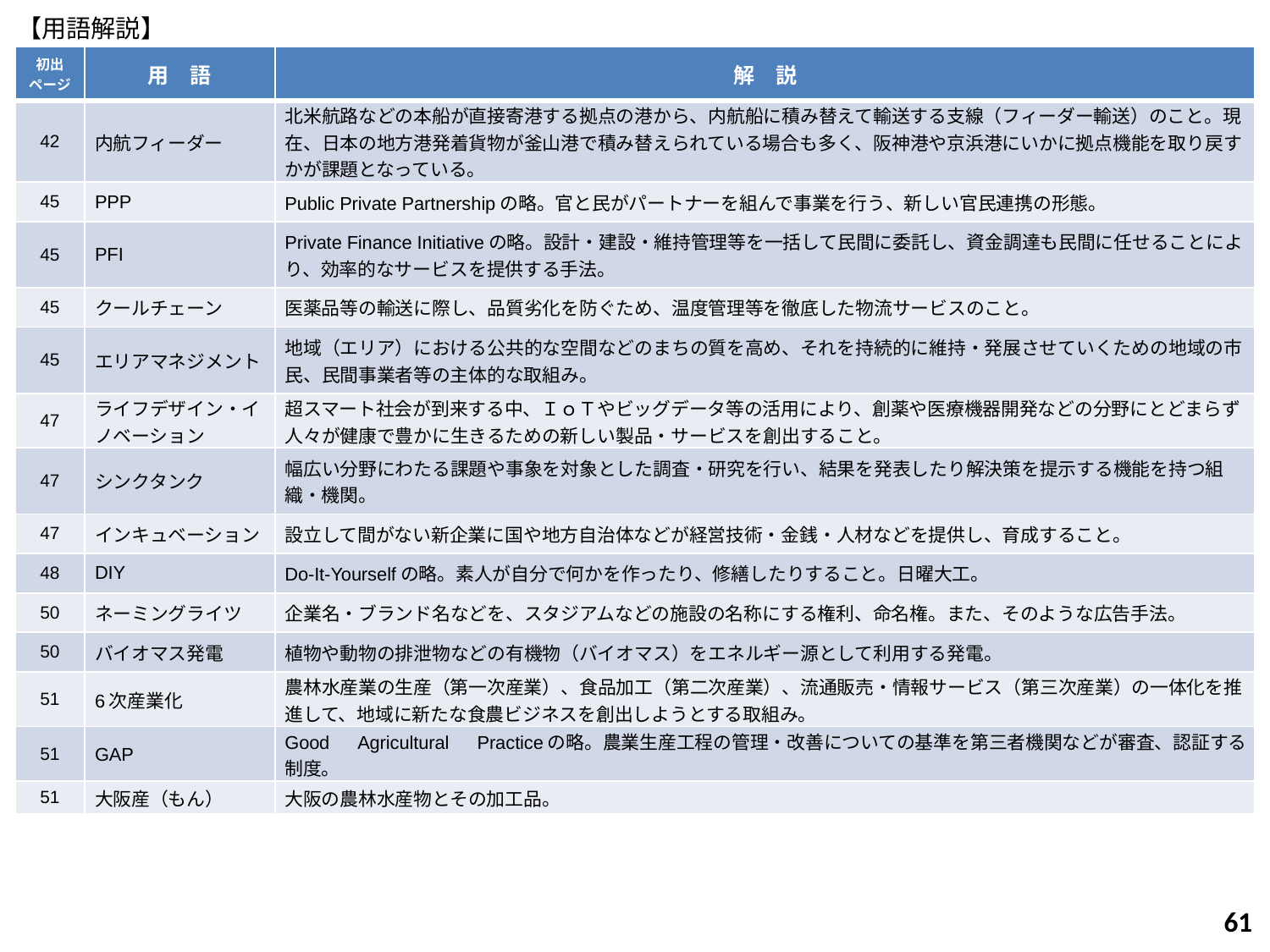

【用語解説】
| 初出 ページ | 用　語 | 解　説 |
| --- | --- | --- |
| 42 | 内航フィーダー | 北米航路などの本船が直接寄港する拠点の港から、内航船に積み替えて輸送する支線（フィーダー輸送）のこと。現在、日本の地方港発着貨物が釜山港で積み替えられている場合も多く、阪神港や京浜港にいかに拠点機能を取り戻すかが課題となっている。 |
| 45 | PPP | Public Private Partnershipの略。官と民がパートナーを組んで事業を行う、新しい官民連携の形態。 |
| 45 | PFI | Private Finance Initiativeの略。設計・建設・維持管理等を一括して民間に委託し、資金調達も民間に任せることにより、効率的なサービスを提供する手法。 |
| 45 | クールチェーン | 医薬品等の輸送に際し、品質劣化を防ぐため、温度管理等を徹底した物流サービスのこと。 |
| 45 | エリアマネジメント | 地域（エリア）における公共的な空間などのまちの質を高め、それを持続的に維持・発展させていくための地域の市民、民間事業者等の主体的な取組み。 |
| 47 | ライフデザイン・イノベーション | 超スマート社会が到来する中、ＩｏＴやビッグデータ等の活用により、創薬や医療機器開発などの分野にとどまらず人々が健康で豊かに生きるための新しい製品・サービスを創出すること。 |
| 47 | シンクタンク | 幅広い分野にわたる課題や事象を対象とした調査・研究を行い、結果を発表したり解決策を提示する機能を持つ組織・機関。 |
| 47 | インキュベーション | 設立して間がない新企業に国や地方自治体などが経営技術・金銭・人材などを提供し、育成すること。 |
| 48 | DIY | Do-It-Yourselfの略。素人が自分で何かを作ったり、修繕したりすること。日曜大工。 |
| 50 | ネーミングライツ | 企業名・ブランド名などを、スタジアムなどの施設の名称にする権利、命名権。また、そのような広告手法。 |
| 50 | バイオマス発電 | 植物や動物の排泄物などの有機物（バイオマス）をエネルギー源として利用する発電。 |
| 51 | 6次産業化 | 農林水産業の生産（第一次産業）、食品加工（第二次産業）、流通販売・情報サービス（第三次産業）の一体化を推進して、地域に新たな食農ビジネスを創出しようとする取組み。 |
| 51 | GAP | Good　Agricultural　Practiceの略。農業生産工程の管理・改善についての基準を第三者機関などが審査、認証する制度。 |
| 51 | 大阪産（もん） | 大阪の農林水産物とその加工品。 |
61